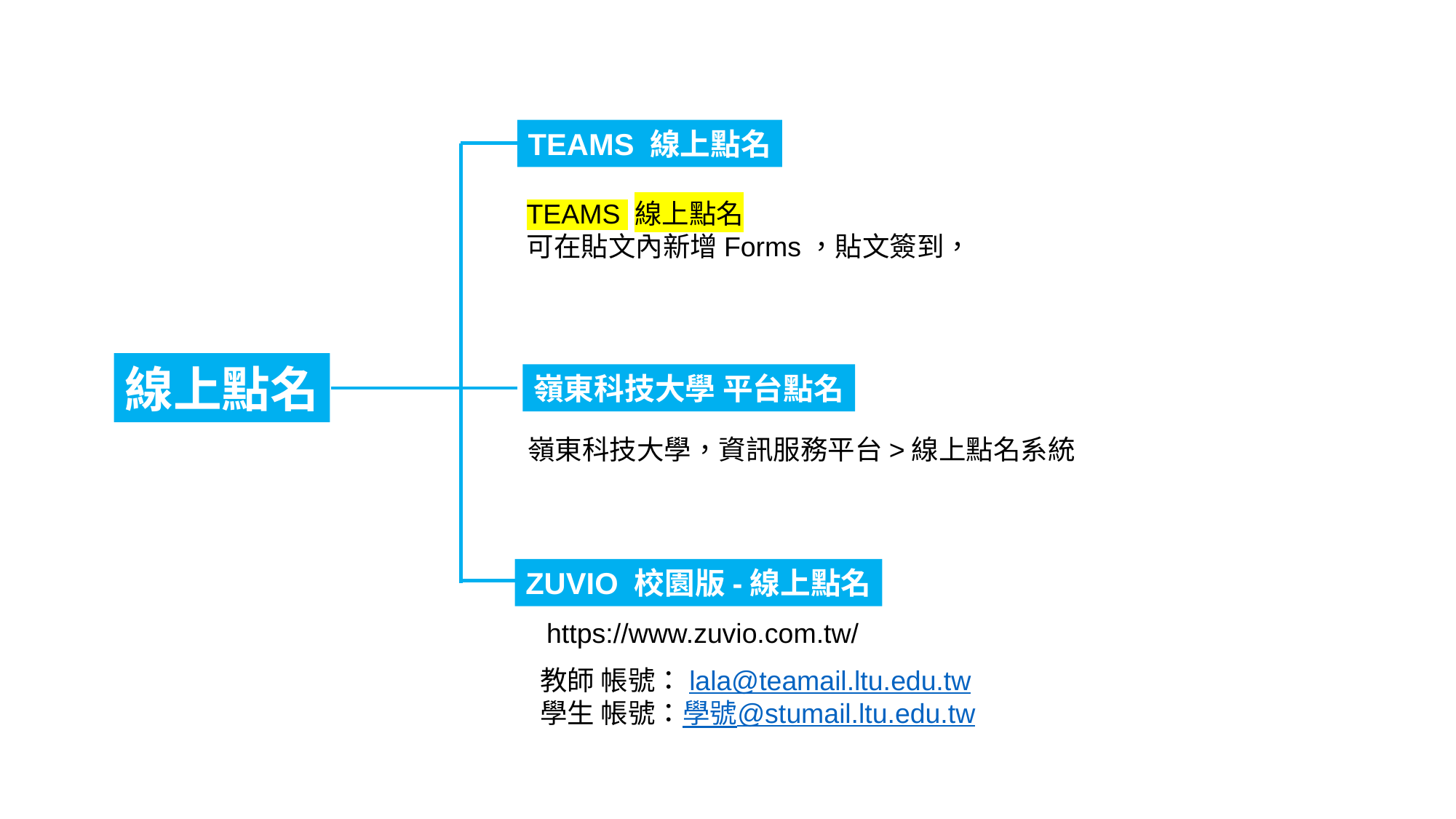

TEAMS 線上點名
TEAMS 線上點名
可在貼文內新增Forms，貼文簽到，
線上點名
嶺東科技大學 平台點名
嶺東科技大學，資訊服務平台>線上點名系統
ZUVIO 校園版-線上點名
https://www.zuvio.com.tw/
教師 帳號：lala@teamail.ltu.edu.tw
學生 帳號：學號@stumail.ltu.edu.tw